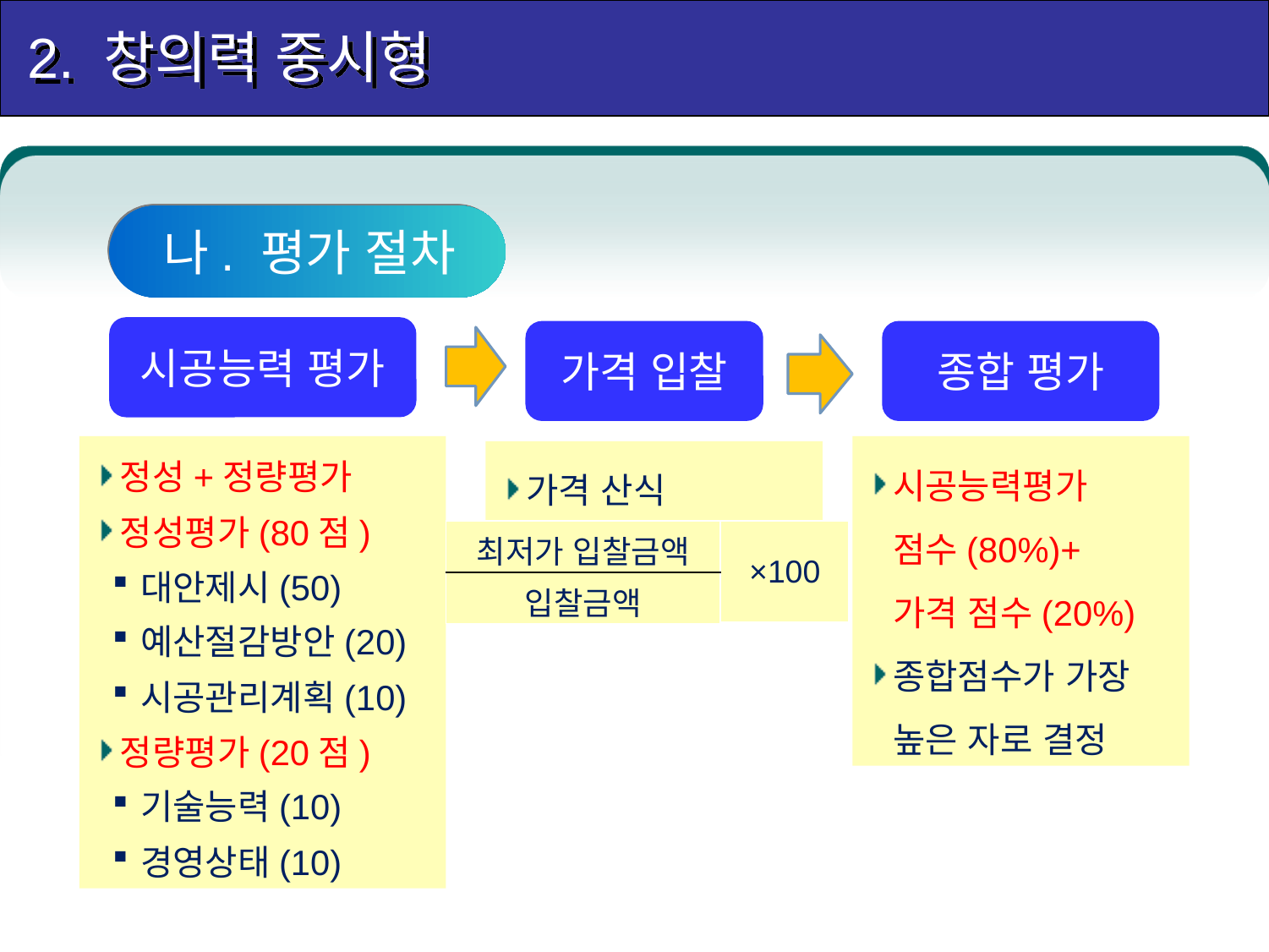

2. 창의력 중시형
나. 평가 절차
시공능력 평가
가격 입찰
종합 평가

정성+정량평가
정성평가(80점)
대안제시(50)
예산절감방안(20)
시공관리계획(10)
정량평가(20점)
기술능력(10)
경영상태(10)
시공능력평가    점수(80%)+    가격 점수(20%)
종합점수가 가장 높은 자로 결정
가격 산식

| 최저가 입찰금액 | ×100 |
| --- | --- |
| 입찰금액 |  |